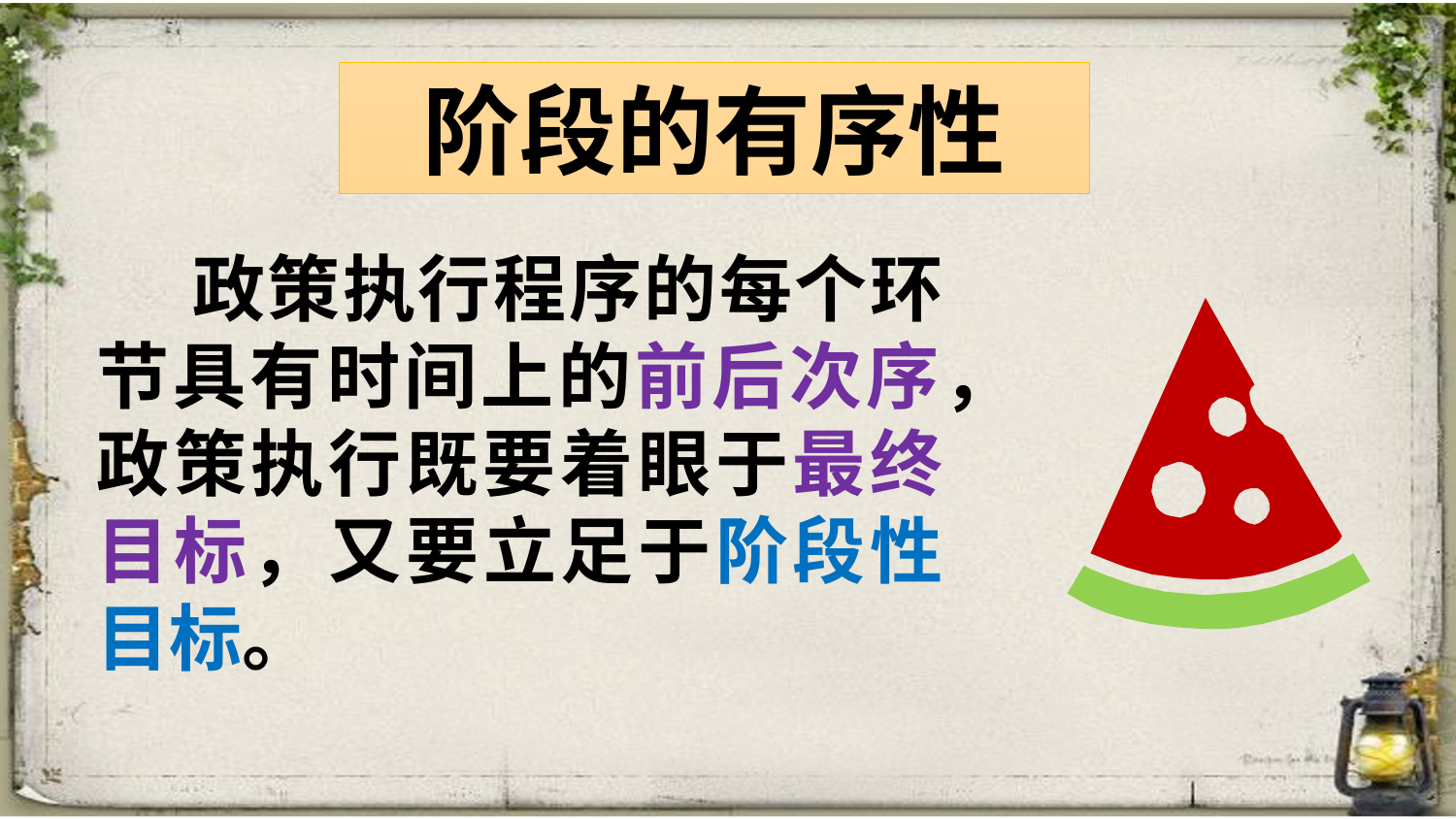

阶段的有序性
    政策执行程序的每个环节具有时间上的前后次序，政策执行既要着眼于最终目标，又要立足于阶段性目标。